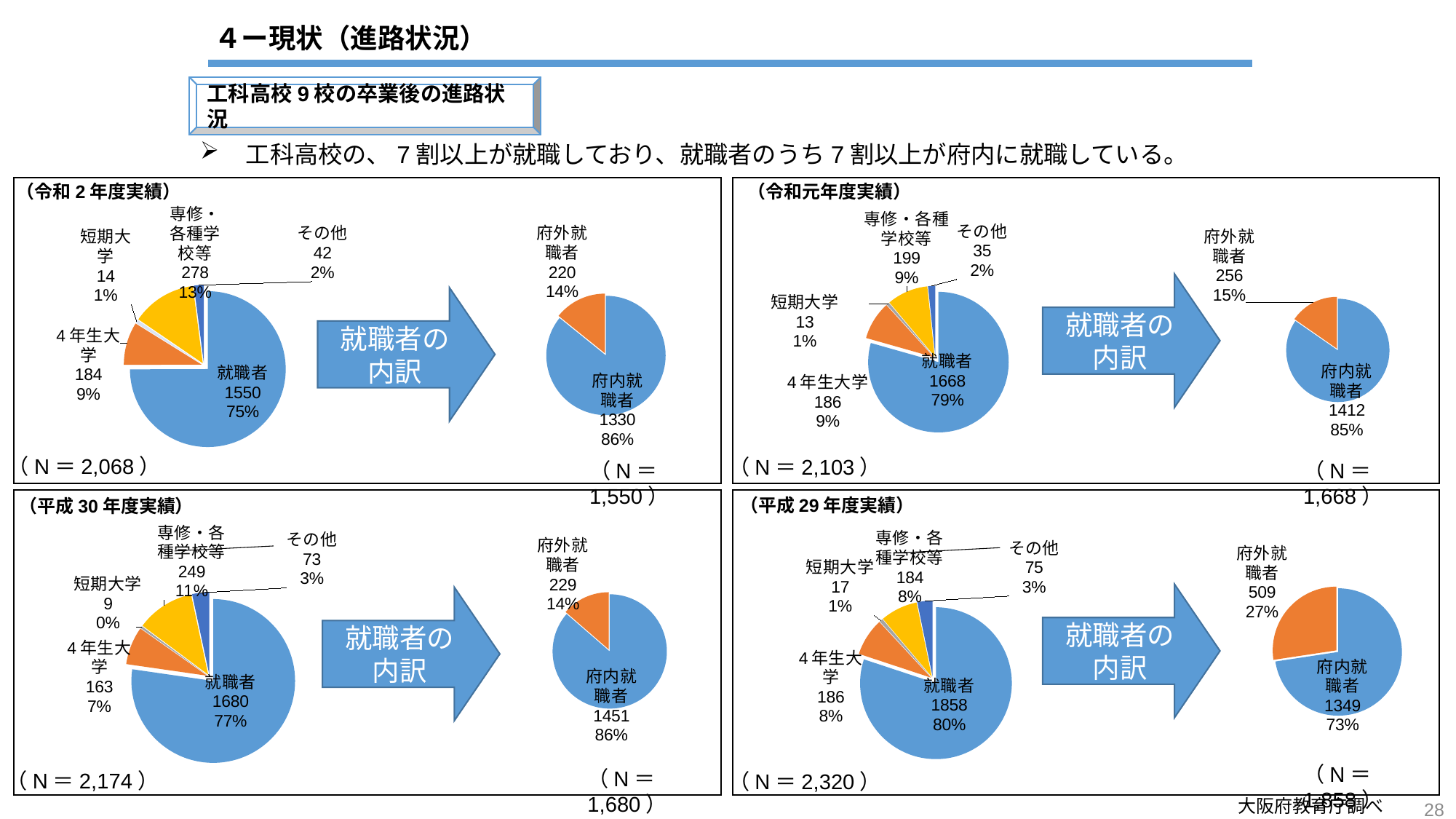

４ー現状（進路状況）
工科高校9校の卒業後の進路状況
　工科高校の、7割以上が就職しており、就職者のうち7割以上が府内に就職している。
（令和2年度実績）
（令和元年度実績）

### Chart

| Category |  |
|---|---|
| 就職者 | 1668.0 |
| 4年生大学 | 186.0 |
| 短期大学 | 13.0 |
| 専修・各種学校等 | 199.0 |
| その他 | 35.0 |

### Chart

| Category |  |
|---|---|
| 就職者 | 1550.0 |
| 4年生大学 | 184.0 |
| 短期大学 | 14.0 |
| 専修・各種学校等 | 278.0 |
| その他 | 42.0 |

### Chart

| Category | 人数 |
|---|---|
| 府内就職者 | 1330.0 |
| 府外就職者 | 220.0 |

### Chart

| Category | 人数 |
|---|---|
| 府内就職者 | 1412.0 |
| 府外就職者 | 256.0 |
就職者の
内訳
就職者の
内訳
（N＝2,068）
（N＝2,103）
（N＝1,668）
（N＝1,550）
（平成29年度実績）
（平成30年度実績）

### Chart

| Category | 人数 |
|---|---|
| 府内就職者 | 1451.0 |
| 府外就職者 | 229.0 |

### Chart

| Category |  |
|---|---|
| 就職者 | 1680.0 |
| 4年生大学 | 163.0 |
| 短期大学 | 9.0 |
| 専修・各種学校等 | 249.0 |
| その他 | 73.0 |

### Chart

| Category |  |
|---|---|
| 就職者 | 1858.0 |
| 4年生大学 | 186.0 |
| 短期大学 | 17.0 |
| 専修・各種学校等 | 184.0 |
| その他 | 75.0 |

### Chart

| Category | 人数 |
|---|---|
| 府内就職者 | 1349.0 |
| 府外就職者 | 509.0 |
就職者の
内訳
就職者の
内訳
（N＝1,858）
（N＝1,680）
（N＝2,174）
（N＝2,320）
28
大阪府教育庁調べ